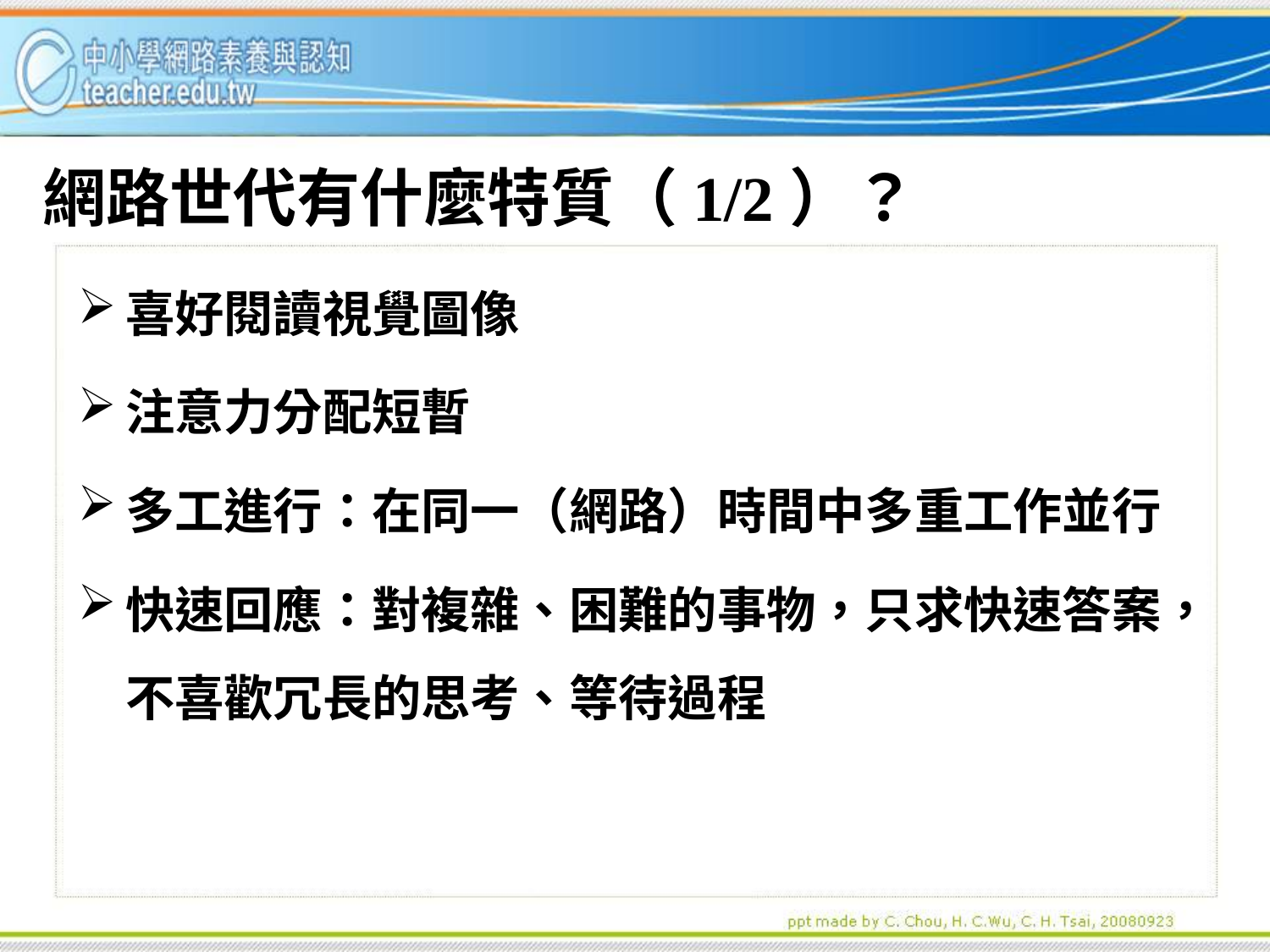

# 網路世代有什麼特質（1/2）？
喜好閱讀視覺圖像
注意力分配短暫
多工進行：在同一（網路）時間中多重工作並行
快速回應：對複雜、困難的事物，只求快速答案，不喜歡冗長的思考、等待過程